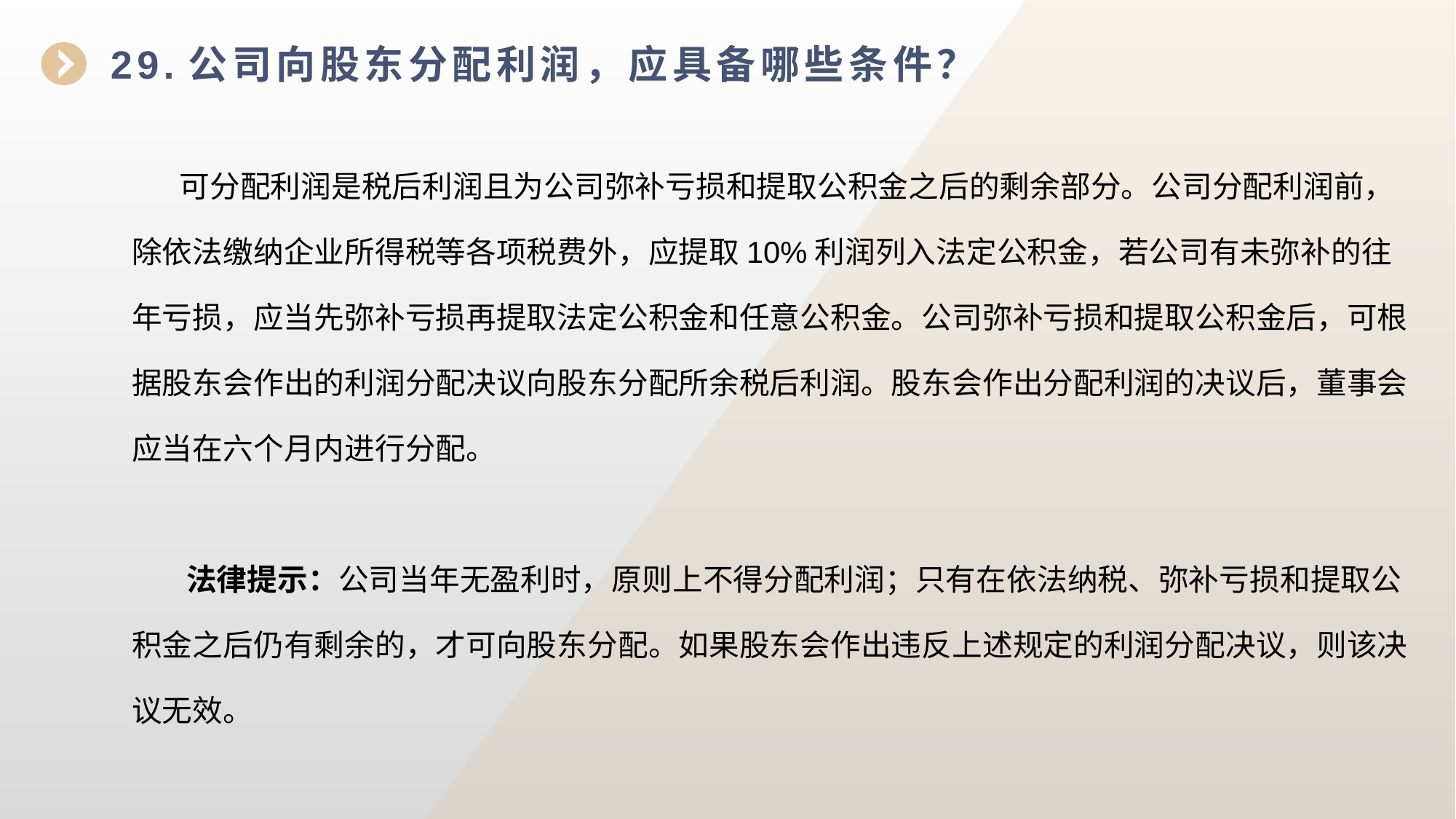

29.公司向股东分配利润，应具备哪些条件？

      可分配利润是税后利润且为公司弥补亏损和提取公积金之后的剩余部分。公司分配利润前，除依法缴纳企业所得税等各项税费外，应提取10%利润列入法定公积金，若公司有未弥补的往年亏损，应当先弥补亏损再提取法定公积金和任意公积金。公司弥补亏损和提取公积金后，可根据股东会作出的利润分配决议向股东分配所余税后利润。股东会作出分配利润的决议后，董事会应当在六个月内进行分配。

       法律提示：公司当年无盈利时，原则上不得分配利润；只有在依法纳税、弥补亏损和提取公积金之后仍有剩余的，才可向股东分配。如果股东会作出违反上述规定的利润分配决议，则该决议无效。